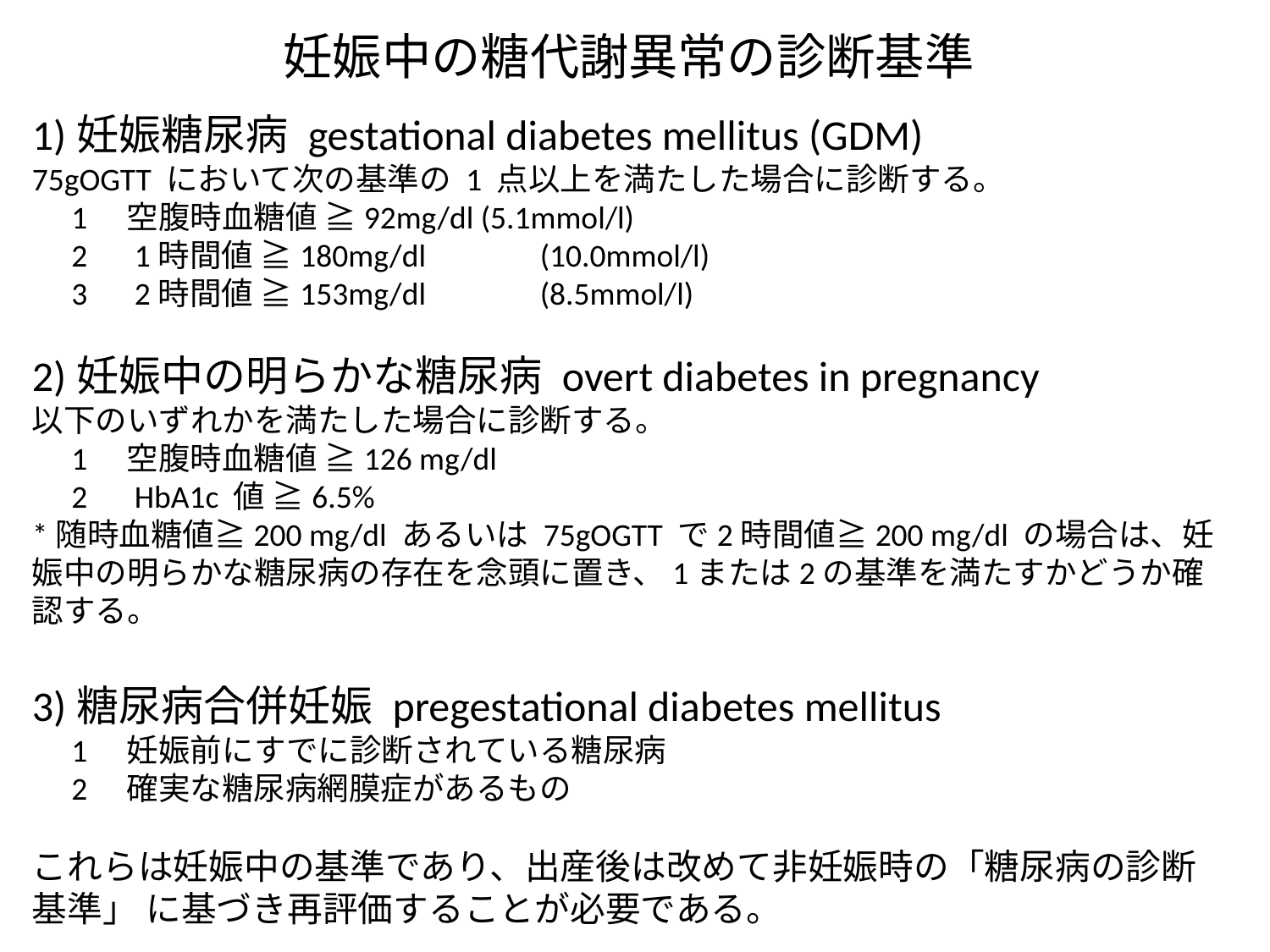

妊娠中の糖代謝異常の診断基準

1)妊娠糖尿病 gestational diabetes mellitus (GDM)
75gOGTT において次の基準の 1 点以上を満たした場合に診断する。
　1　空腹時血糖値 ≧92mg/dl (5.1mmol/l)
　2　1時間値 ≧180mg/dl	(10.0mmol/l)
　3　2時間値 ≧153mg/dl	(8.5mmol/l)

2)妊娠中の明らかな糖尿病 overt diabetes in pregnancy
以下のいずれかを満たした場合に診断する。
　1　空腹時血糖値 ≧126 mg/dl
　2　HbA1c 値 ≧6.5%
*随時血糖値≧200 mg/dl あるいは 75gOGTT で2時間値≧200 mg/dl の場合は、妊娠中の明らかな糖尿病の存在を念頭に置き、1または2の基準を満たすかどうか確認する。

3)糖尿病合併妊娠 pregestational diabetes mellitus
　1　妊娠前にすでに診断されている糖尿病
　2　確実な糖尿病網膜症があるもの

これらは妊娠中の基準であり、出産後は改めて非妊娠時の「糖尿病の診断基準」 に基づき再評価することが必要である。